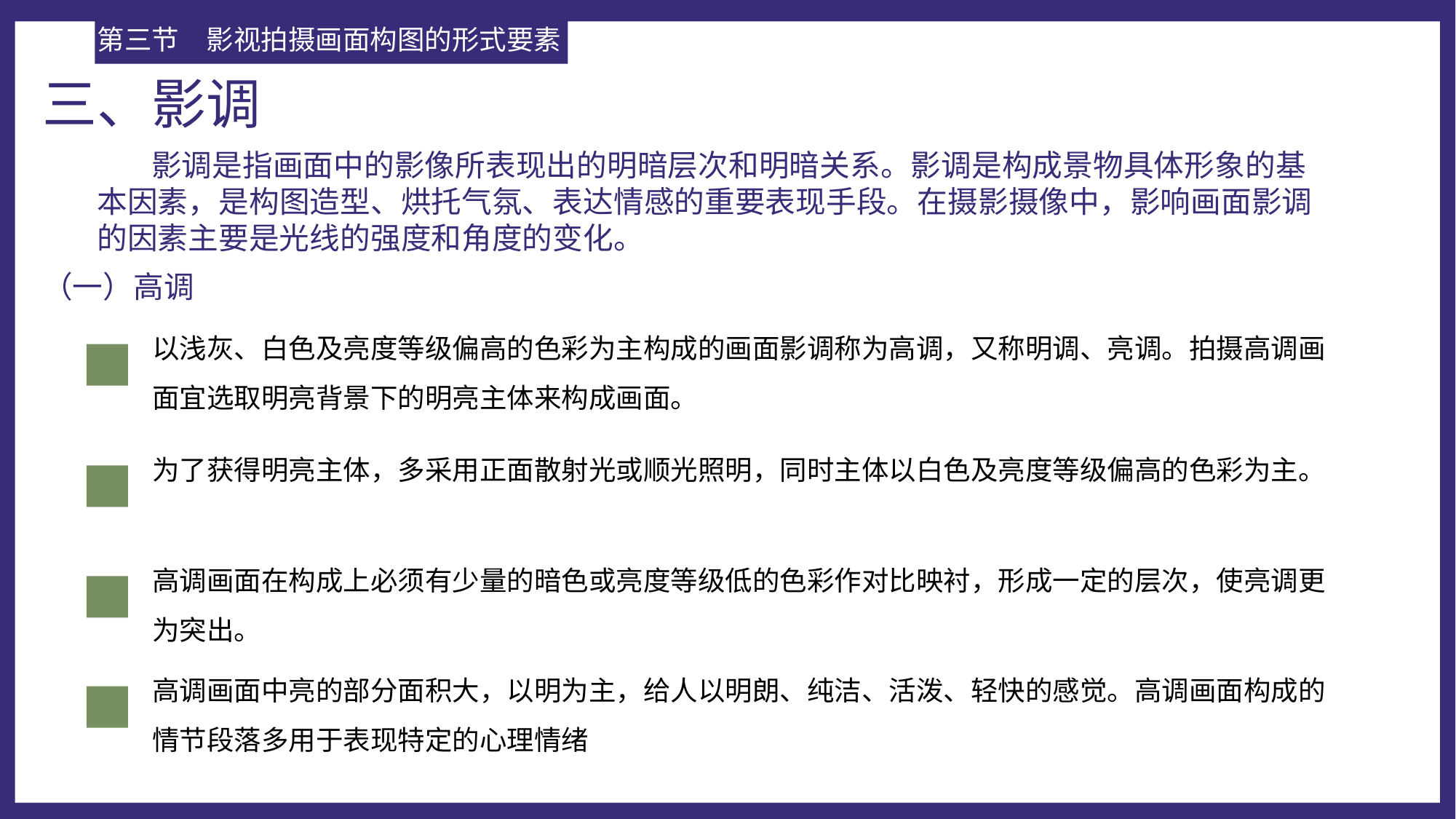

第三节	影视拍摄画面构图的形式要素
三、影调
       影调是指画面中的影像所表现出的明暗层次和明暗关系。影调是构成景物具体形象的基本因素，是构图造型、烘托气氛、表达情感的重要表现手段。在摄影摄像中，影响画面影调的因素主要是光线的强度和角度的变化。
（一）高调
以浅灰、白色及亮度等级偏高的色彩为主构成的画面影调称为高调，又称明调、亮调。拍摄高调画面宜选取明亮背景下的明亮主体来构成画面。

为了获得明亮主体，多采用正面散射光或顺光照明，同时主体以白色及亮度等级偏高的色彩为主。

高调画面在构成上必须有少量的暗色或亮度等级低的色彩作对比映衬，形成一定的层次，使亮调更为突出。

高调画面中亮的部分面积大，以明为主，给人以明朗、纯洁、活泼、轻快的感觉。高调画面构成的情节段落多用于表现特定的心理情绪